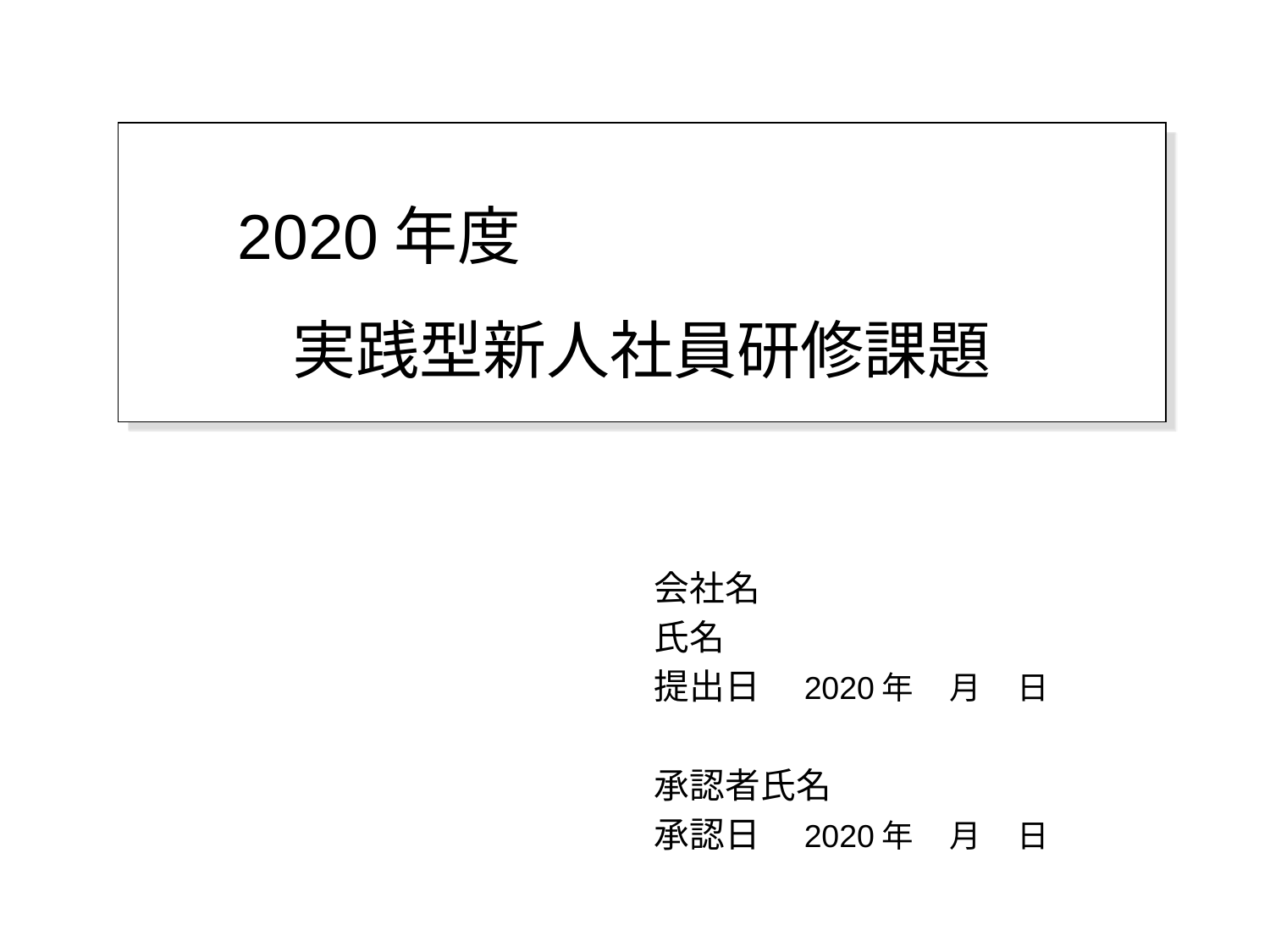

2020年度
実践型新人社員研修課題
会社名
氏名
提出日　2020年     月     日

承認者氏名
承認日　2020年     月     日